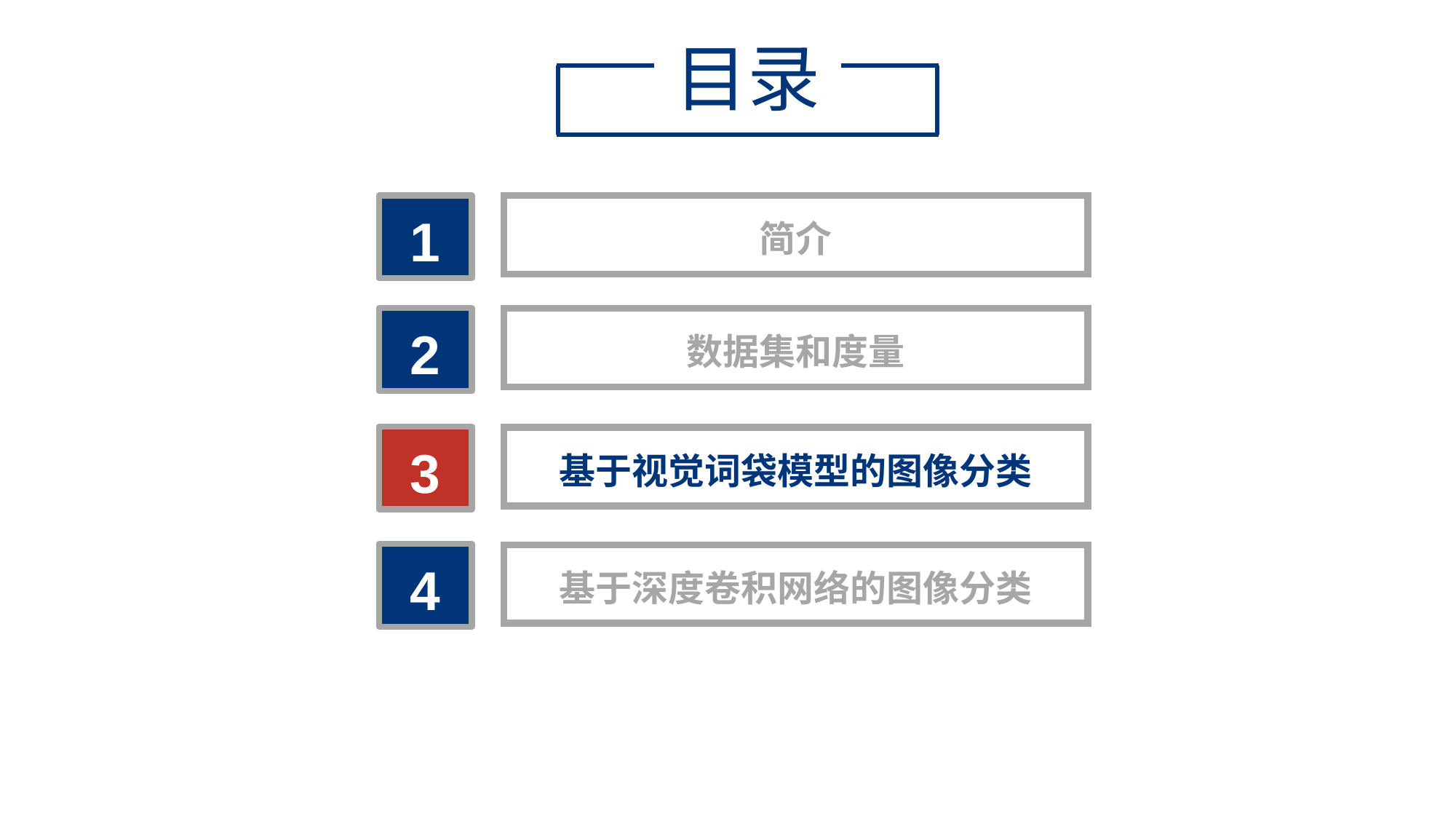

目录
1

简介
2

数据集和度量
3

基于视觉词袋模型的图像分类
4

基于深度卷积网络的图像分类